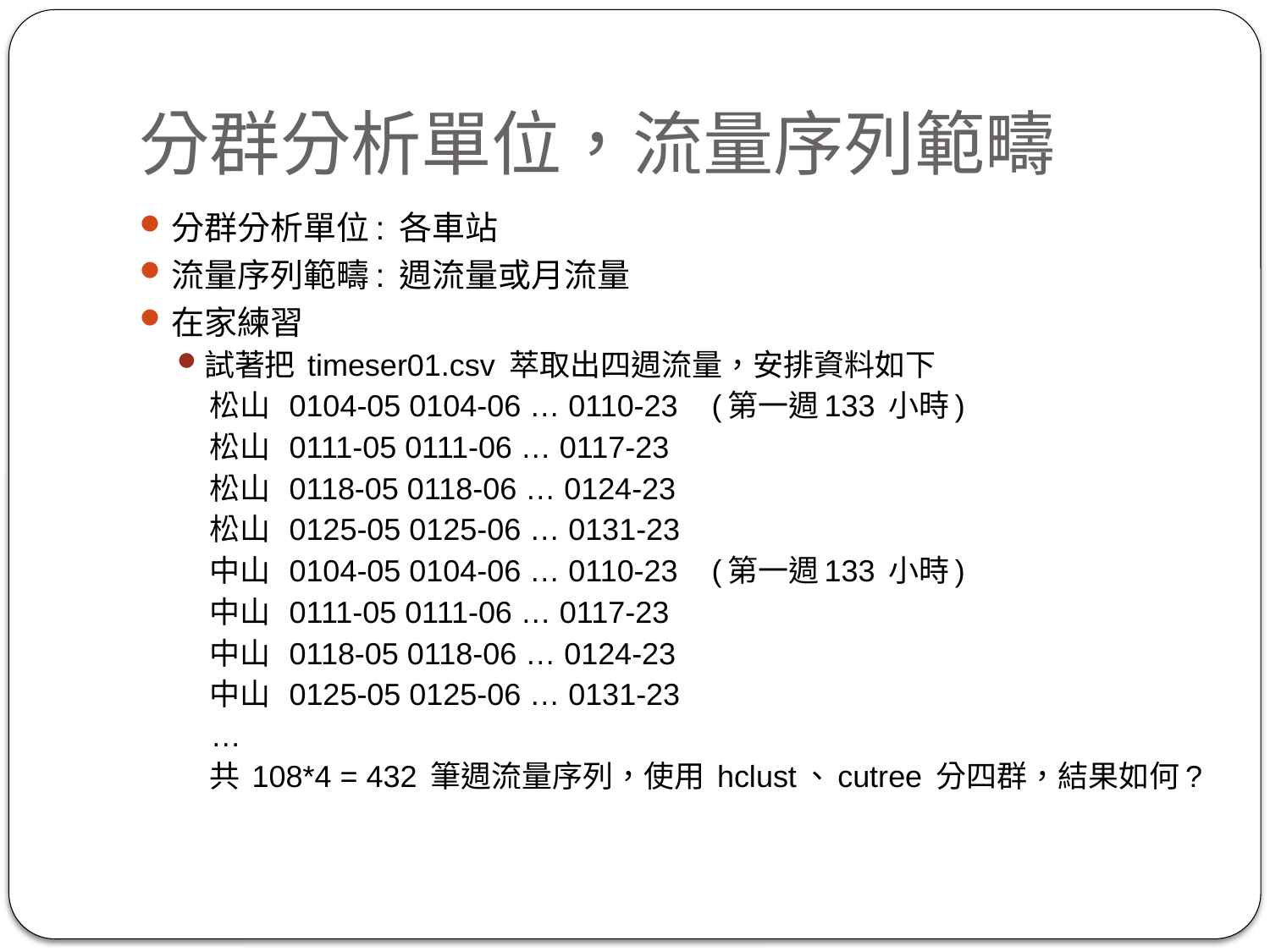

# 分群分析單位，流量序列範疇
分群分析單位: 各車站
流量序列範疇: 週流量或月流量
在家練習
試著把 timeser01.csv 萃取出四週流量，安排資料如下
    松山  0104-05 0104-06 … 0110-23    (第一週133 小時)
    松山  0111-05 0111-06 … 0117-23
    松山  0118-05 0118-06 … 0124-23
    松山  0125-05 0125-06 … 0131-23
    中山  0104-05 0104-06 … 0110-23    (第一週133 小時)
    中山  0111-05 0111-06 … 0117-23
    中山  0118-05 0118-06 … 0124-23
    中山  0125-05 0125-06 … 0131-23
    …
    共 108*4 = 432 筆週流量序列，使用 hclust、cutree 分四群，結果如何?